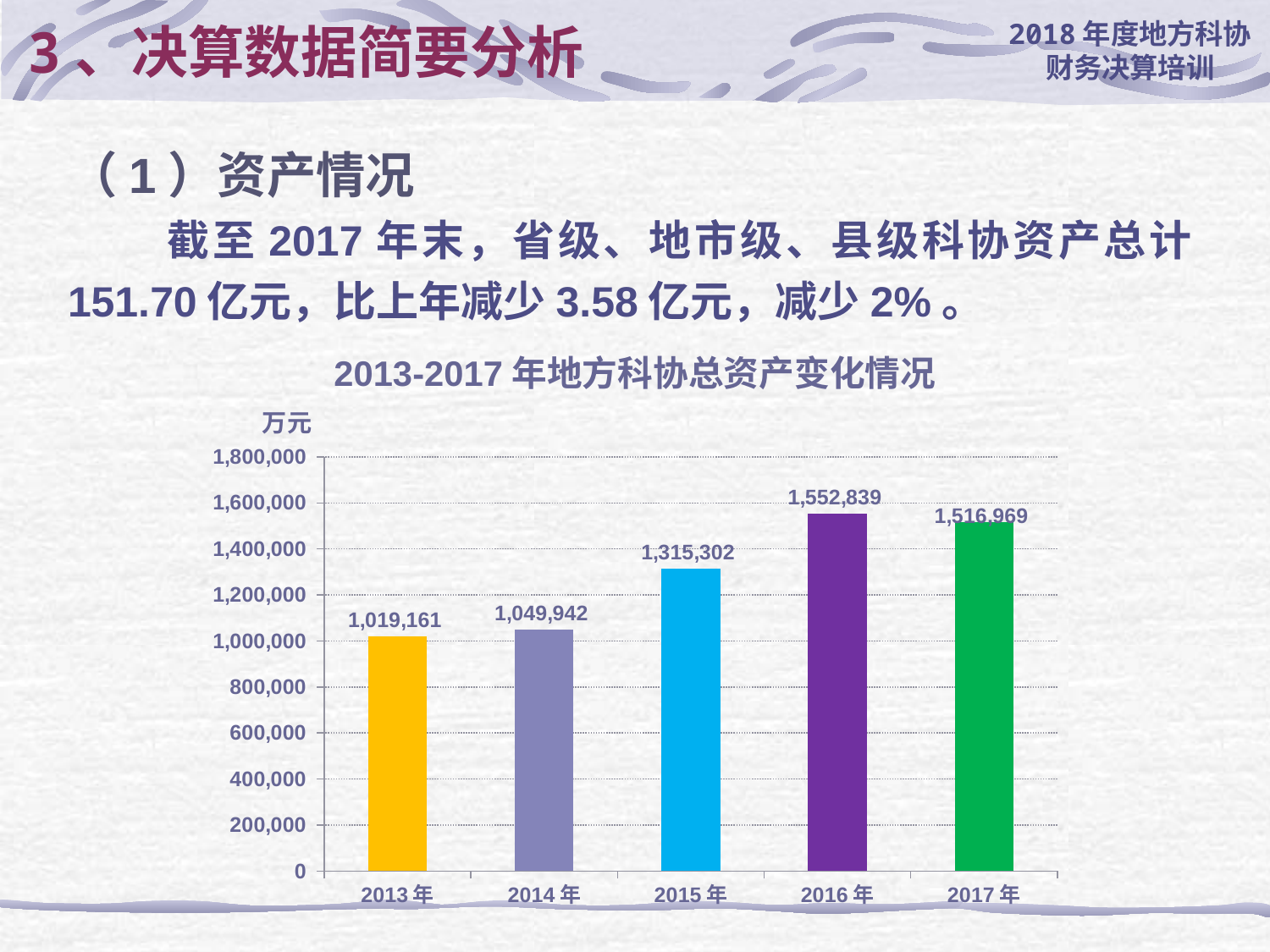

# 3、决算数据简要分析
（1）资产情况
截至2017年末，省级、地市级、县级科协资产总计151.70亿元，比上年减少3.58亿元，减少2%。
2013-2017年地方科协总资产变化情况
万元

### Chart

| Category | 系列 1 |
|---|---|
| 2013年 | 1019160.74 |
| 2014年 | 1049941.59 |
| 2015年 | 1315302.24 |
| 2016年 | 1552839.46 |
| 2017年 | 1516969.0 |